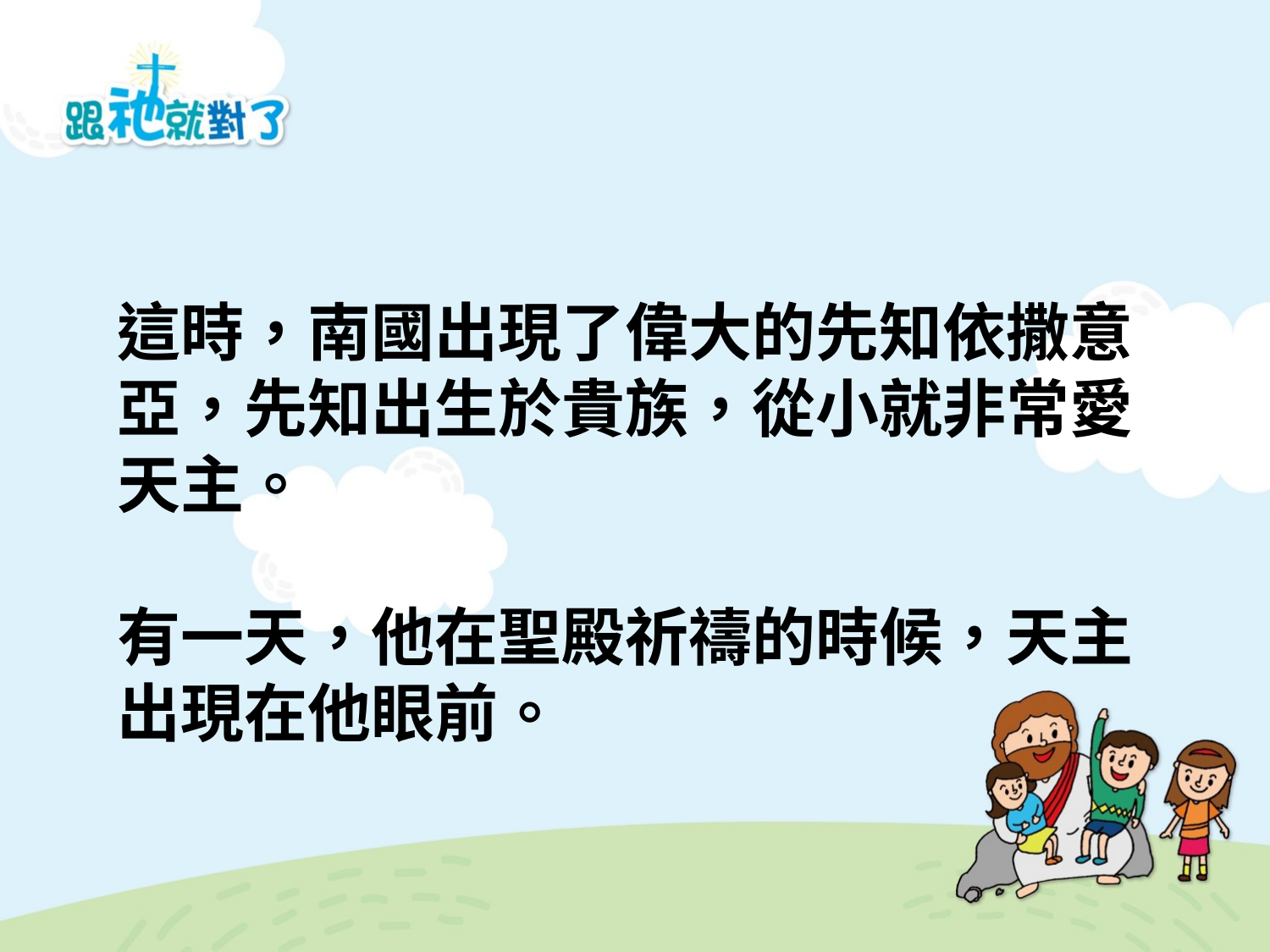

這時，南國出現了偉大的先知依撒意亞，先知出生於貴族，從小就非常愛天主。

有一天，他在聖殿祈禱的時候，天主出現在他眼前。